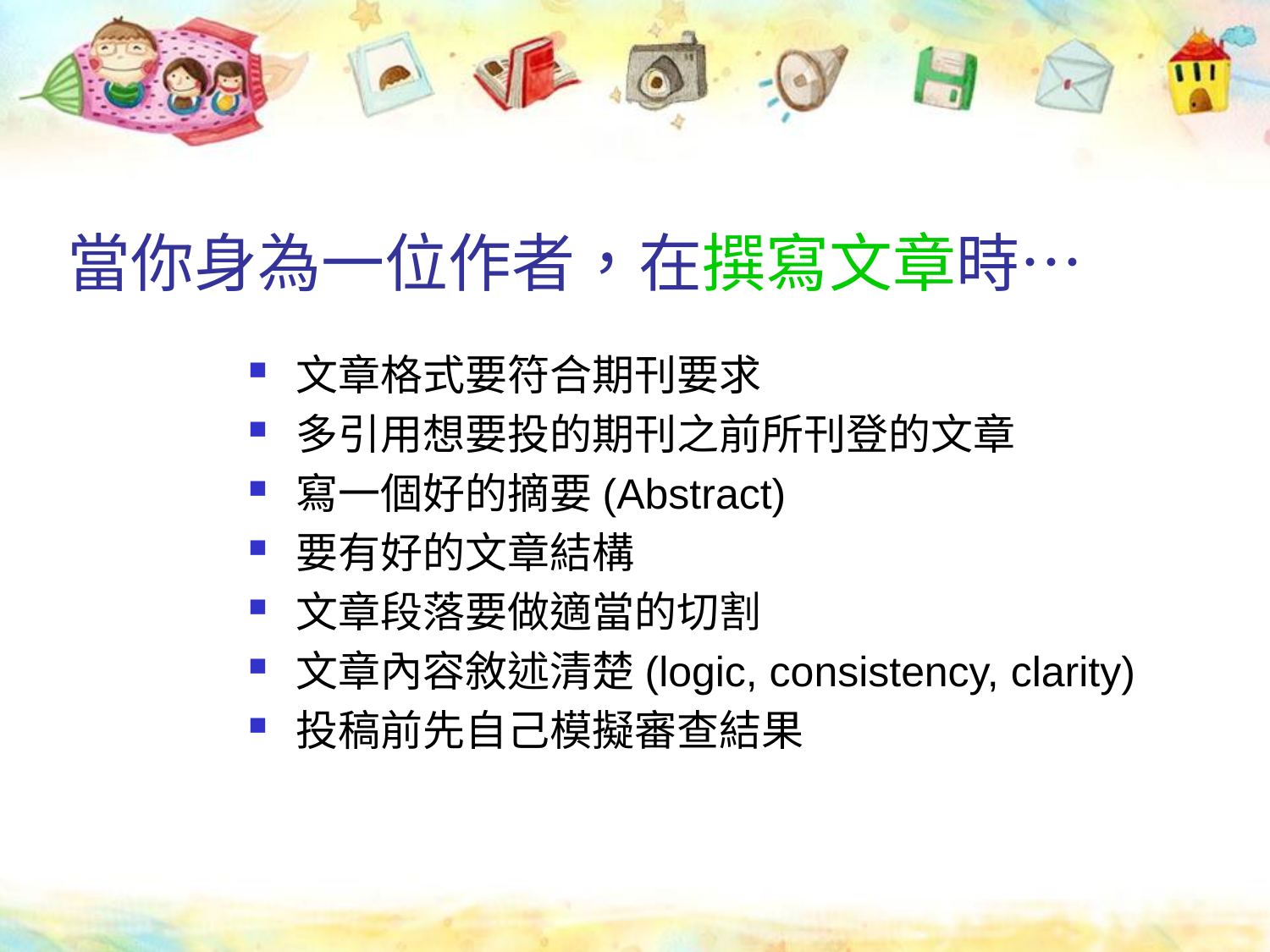

# 當你身為一位作者，在撰寫文章時…
文章格式要符合期刊要求
多引用想要投的期刊之前所刊登的文章
寫一個好的摘要(Abstract)
要有好的文章結構
文章段落要做適當的切割
文章內容敘述清楚(logic, consistency, clarity)
投稿前先自己模擬審查結果